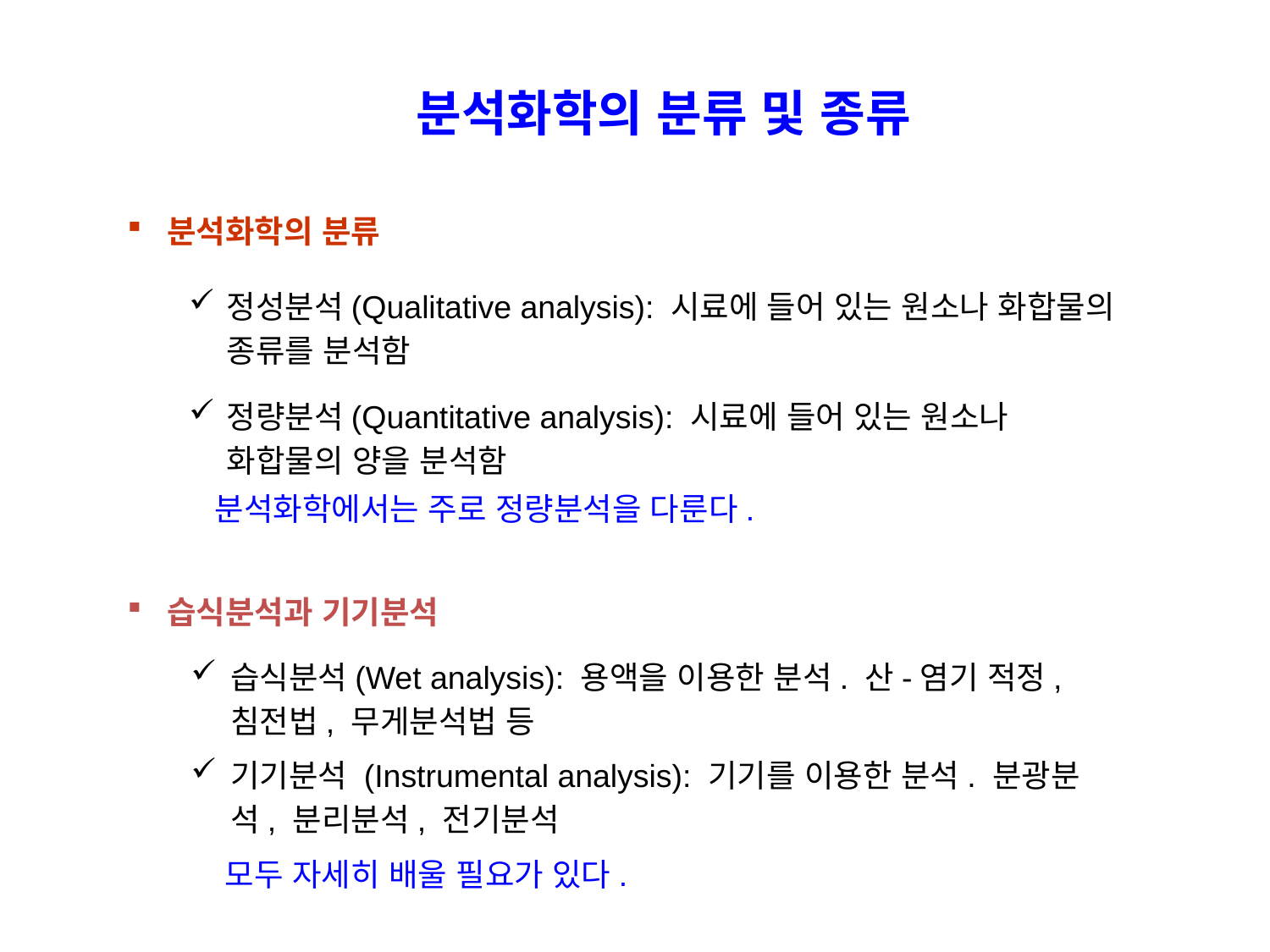

분석화학의 분류 및 종류
분석화학의 분류
정성분석(Qualitative analysis): 시료에 들어 있는 원소나 화합물의 종류를 분석함
정량분석(Quantitative analysis): 시료에 들어 있는 원소나 화합물의 양을 분석함
         분석화학에서는 주로 정량분석을 다룬다.

습식분석과 기기분석
습식분석(Wet analysis): 용액을 이용한 분석. 산-염기 적정, 침전법, 무게분석법 등
기기분석 (Instrumental analysis): 기기를 이용한 분석. 분광분석, 분리분석, 전기분석
   모두 자세히 배울 필요가 있다.